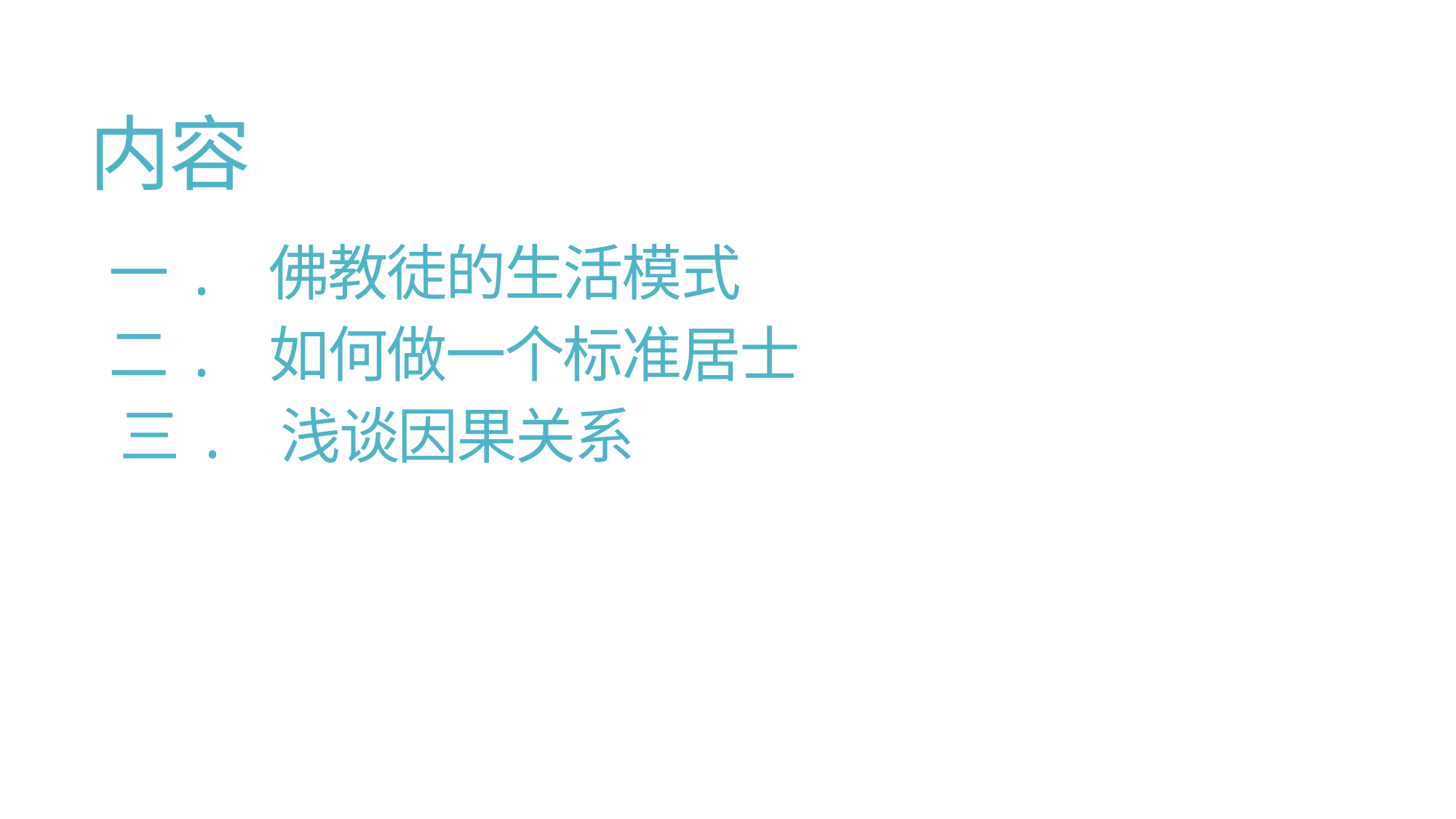

# 内容
一. 佛教徒的生活模式
二. 如何做一个标准居士
 三. 浅谈因果关系